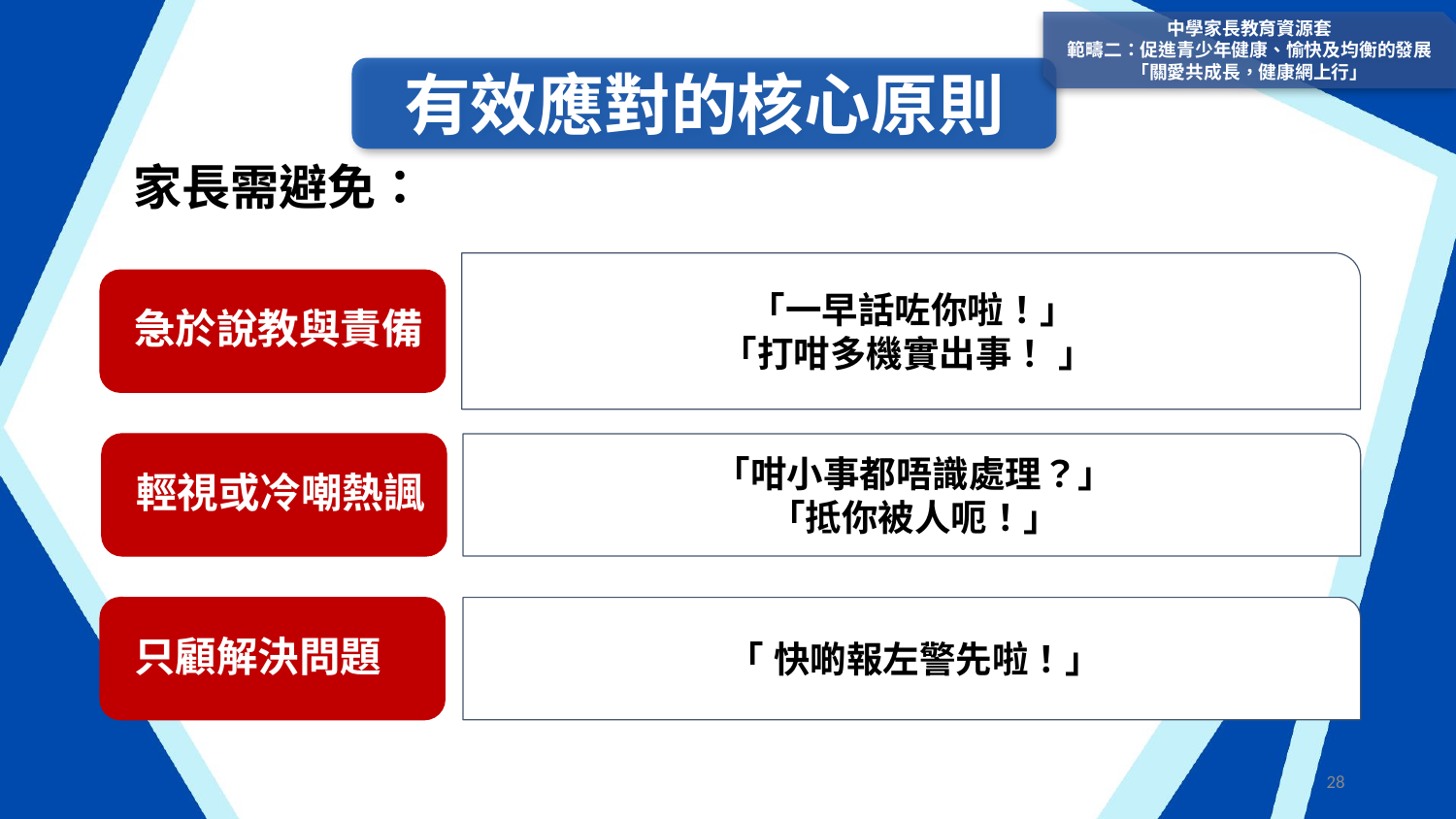

中學家長教育資源套
範疇二：促進青少年健康、愉快及均衡的發展
「關愛共成長，健康網上行」
有效應對的核心原則
家長需避免：
「一早話咗你啦！」
「打咁多機實出事！ 」
急於說教與責備
輕視或冷嘲熱諷
「咁小事都唔識處理？」
「抵你被人呃！」
只顧解決問題
「 快啲報左警先啦！」
28